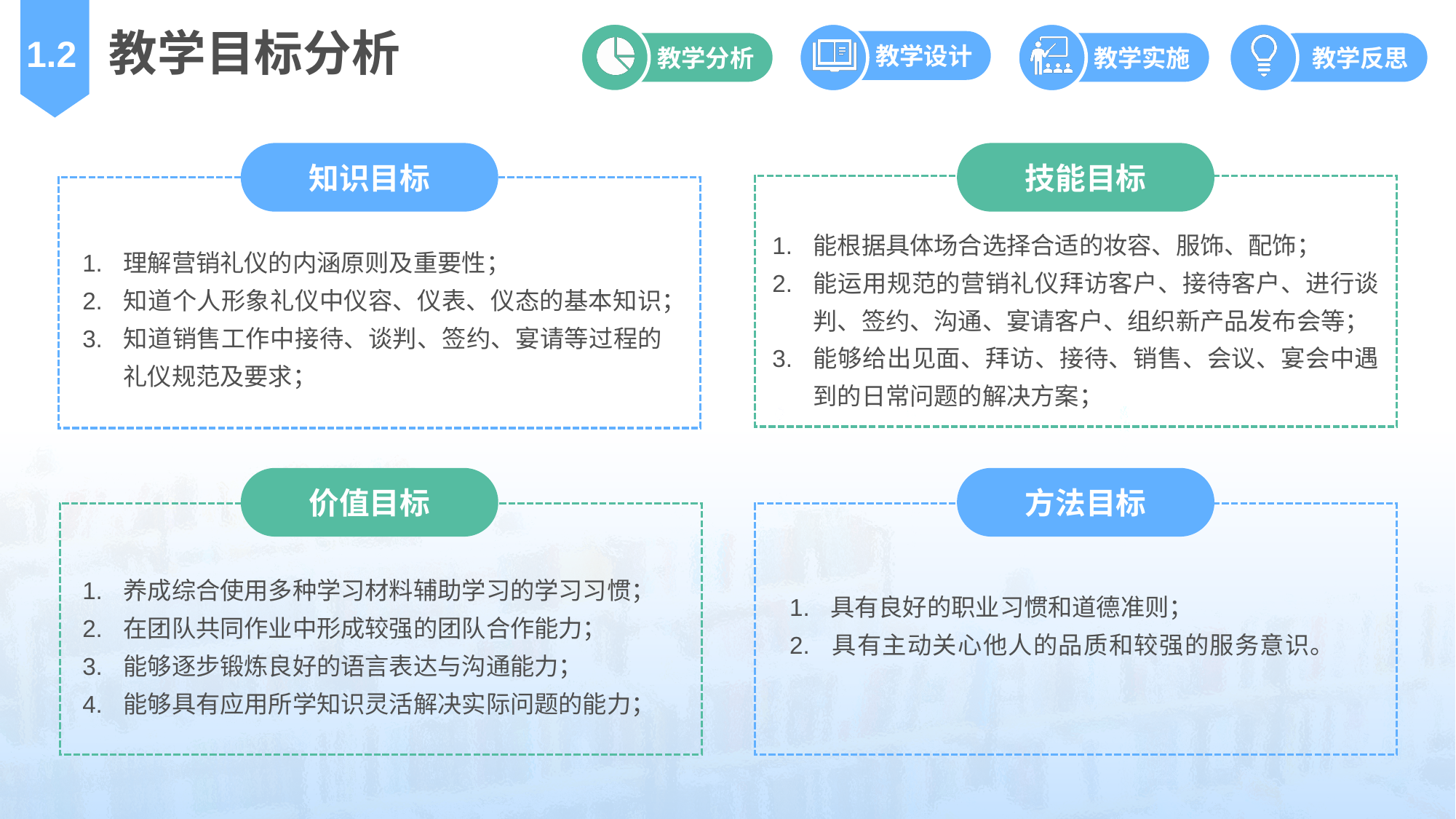

1.2
教学目标分析
知识目标

技能目标

能根据具体场合选择合适的妆容、服饰、配饰；
能运用规范的营销礼仪拜访客户、接待客户、进行谈判、签约、沟通、宴请客户、组织新产品发布会等；
能够给出见面、拜访、接待、销售、会议、宴会中遇到的日常问题的解决方案；
理解营销礼仪的内涵原则及重要性；
知道个人形象礼仪中仪容、仪表、仪态的基本知识；
知道销售工作中接待、谈判、签约、宴请等过程的礼仪规范及要求；
方法目标

价值目标

养成综合使用多种学习材料辅助学习的学习习惯；
在团队共同作业中形成较强的团队合作能力；
能够逐步锻炼良好的语言表达与沟通能力；
能够具有应用所学知识灵活解决实际问题的能力；
具有良好的职业习惯和道德准则；
2.  具有主动关心他人的品质和较强的服务意识。